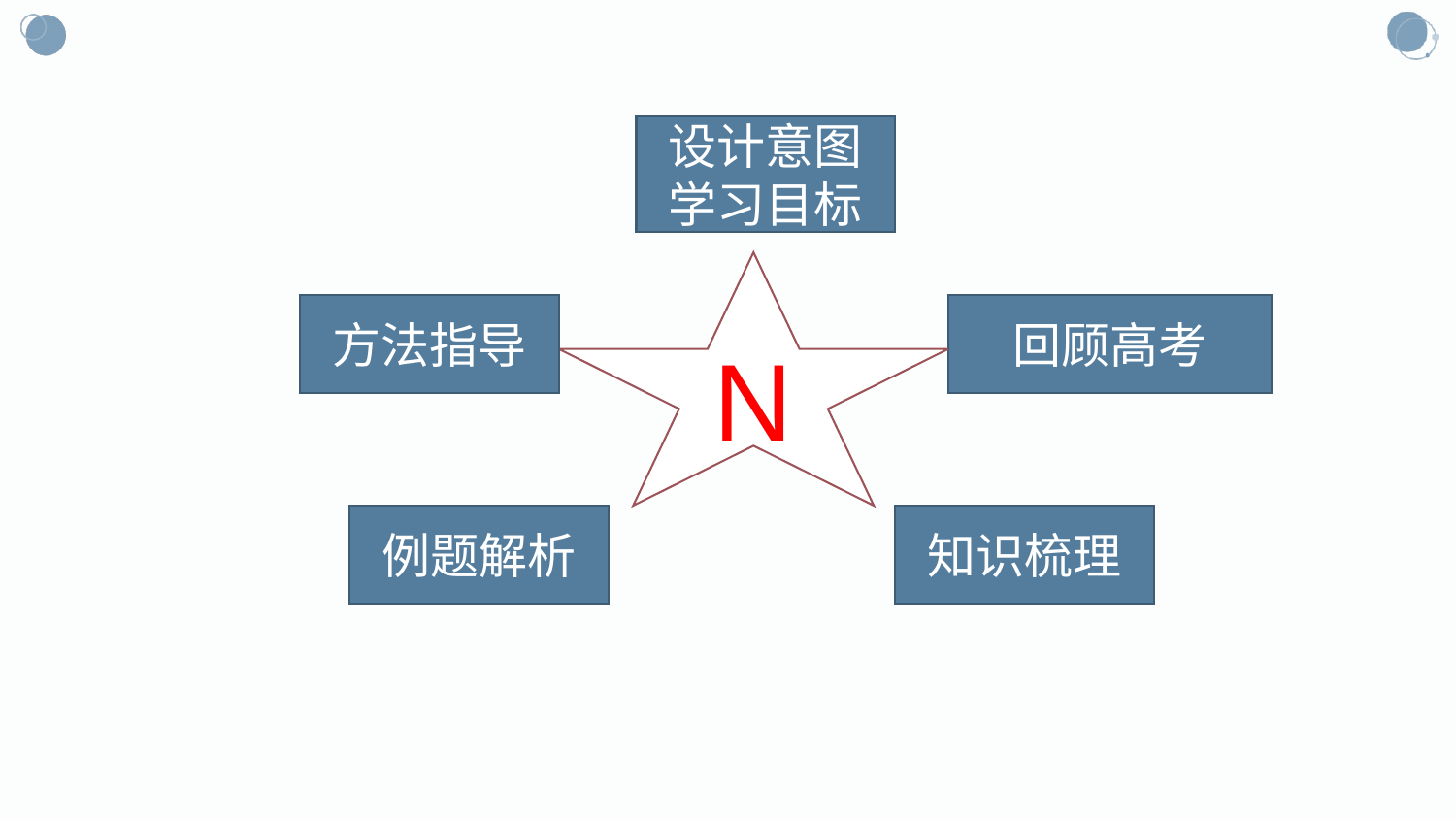

设计意图
学习目标
N
方法指导
回顾高考
例题解析
知识梳理